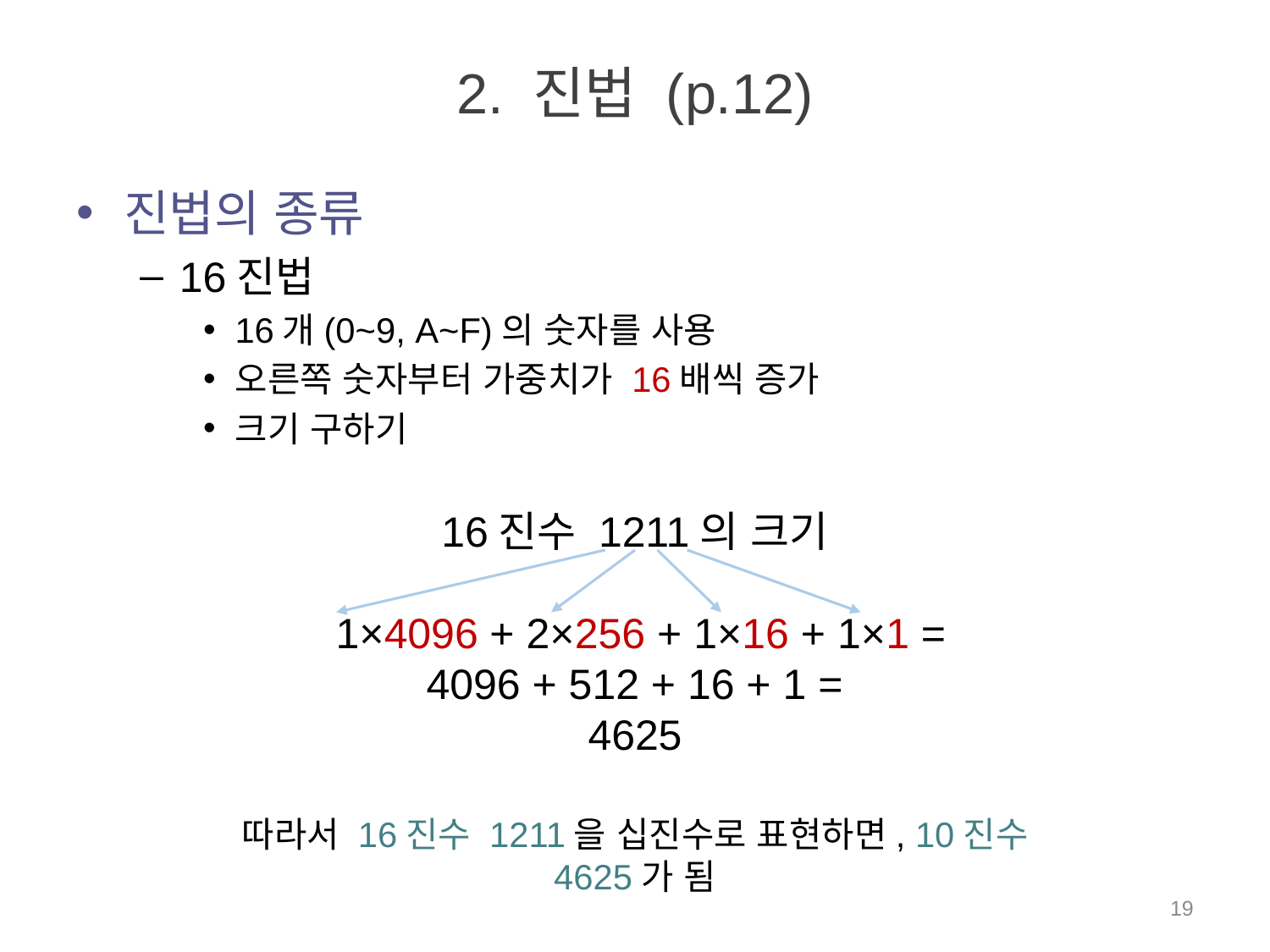

# 2. 진법 (p.12)
진법의 종류
16진법
16개(0~9, A~F)의 숫자를 사용
오른쪽 숫자부터 가중치가 16배씩 증가
크기 구하기
16진수 1211의 크기

 1×4096 + 2×256 + 1×16 + 1×1 =
4096 + 512 + 16 + 1 =
4625
따라서 16진수 1211을 십진수로 표현하면, 10진수 4625가 됨
19